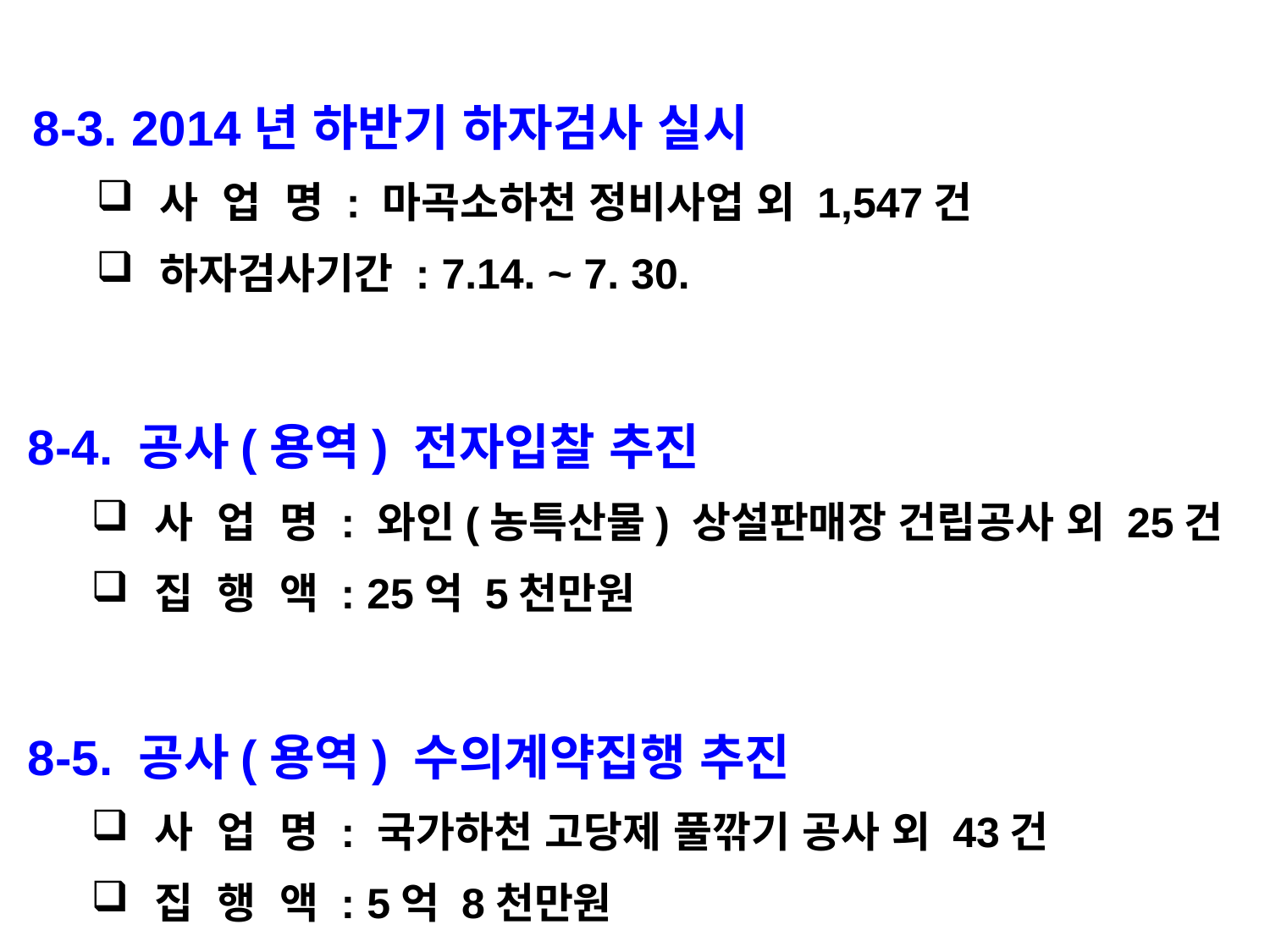

8-3. 2014년 하반기 하자검사 실시
사  업  명 : 마곡소하천 정비사업 외 1,547건
하자검사기간 : 7.14. ~ 7. 30.
8-4. 공사(용역) 전자입찰 추진
사  업  명 : 와인(농특산물) 상설판매장 건립공사 외 25건
집  행  액 : 25억 5천만원
8-5. 공사(용역) 수의계약집행 추진
사  업  명 : 국가하천 고당제 풀깎기 공사 외 43건
집  행  액 : 5억 8천만원